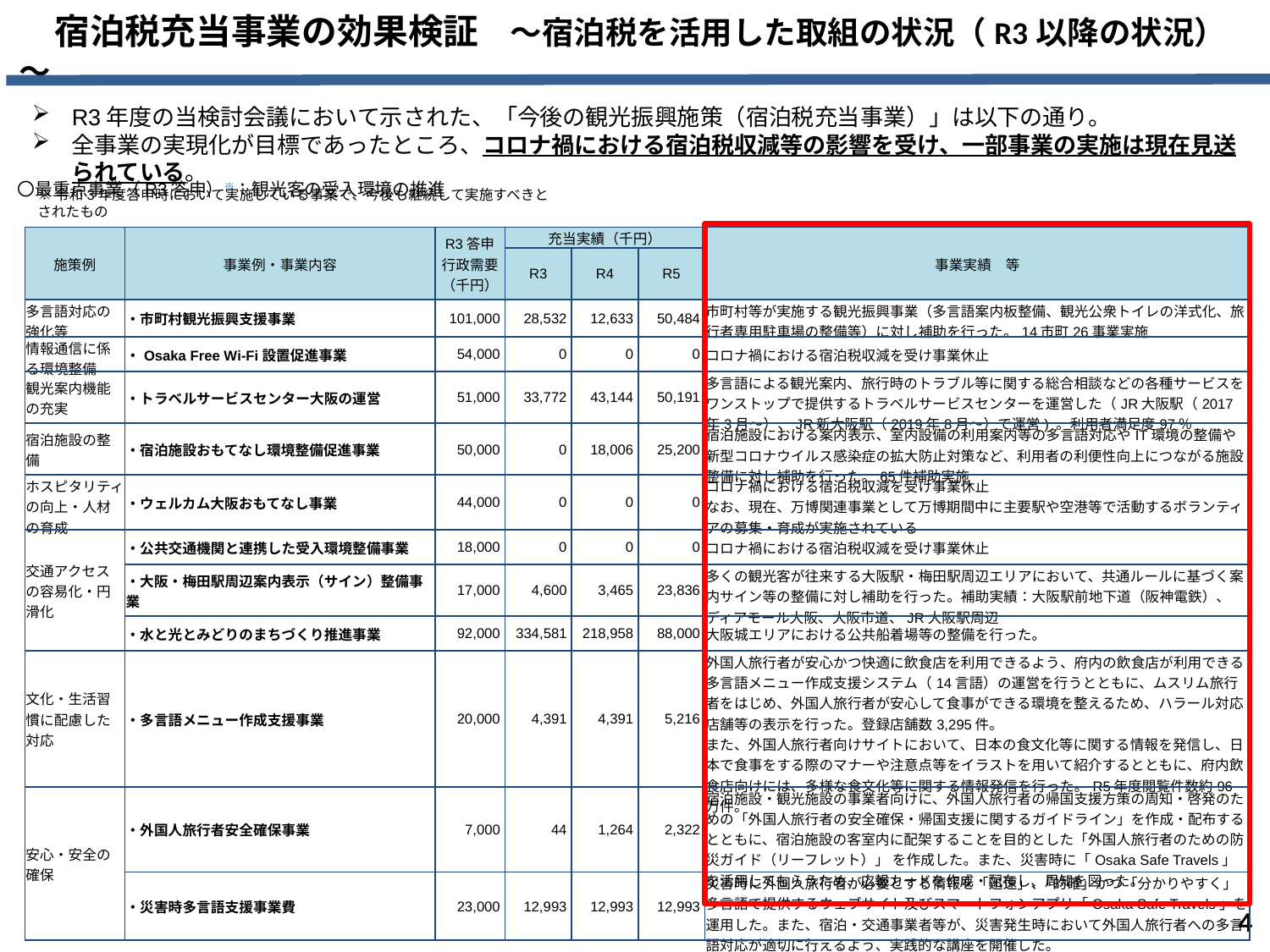

宿泊税充当事業の効果検証　～宿泊税を活用した取組の状況（R3以降の状況）～
R3年度の当検討会議において示された、「今後の観光振興施策（宿泊税充当事業）」は以下の通り。
全事業の実現化が目標であったところ、コロナ禍における宿泊税収減等の影響を受け、一部事業の実施は現在見送られている。
〇最重点事業（R3答申）※：観光客の受入環境の推進
※令和3年度答申時において実施している事業で、今後も継続して実施すべきとされたもの

| 施策例 | 事業例・事業内容 | R3答申 行政需要 （千円） | 充当実績（千円） |  |  | 事業実績　等 |
| --- | --- | --- | --- | --- | --- | --- |
|  |  |  | R3 | R4 | R5 |  |
| 多言語対応の強化等 | ・市町村観光振興支援事業 | 101,000 | 28,532 | 12,633 | 50,484 | 市町村等が実施する観光振興事業（多言語案内板整備、観光公衆トイレの洋式化、旅行者専用駐車場の整備等）に対し補助を行った。14市町26事業実施 |
| 情報通信に係る環境整備 | ・Osaka Free Wi-Fi設置促進事業 | 54,000 | 0 | 0 | 0 | コロナ禍における宿泊税収減を受け事業休止 |
| 観光案内機能の充実 | ・トラベルサービスセンター大阪の運営 | 51,000 | 33,772 | 43,144 | 50,191 | 多言語による観光案内、旅行時のトラブル等に関する総合相談などの各種サービスをワンストップで提供するトラベルサービスセンターを運営した（JR大阪駅（2017年3月～）、JR新大阪駅（2019年8月～）で運営) 。利用者満足度97％ |
| 宿泊施設の整備 | ・宿泊施設おもてなし環境整備促進事業 | 50,000 | 0 | 18,006 | 25,200 | 宿泊施設における案内表示、室内設備の利用案内等の多言語対応やIT環境の整備や新型コロナウイルス感染症の拡大防止対策など、利用者の利便性向上につながる施設整備に対し補助を行った。65件補助実施 |
| ホスピタリティの向上・人材の育成 | ・ウェルカム大阪おもてなし事業 | 44,000 | 0 | 0 | 0 | コロナ禍における宿泊税収減を受け事業休止 なお、現在、万博関連事業として万博期間中に主要駅や空港等で活動するボランティアの募集・育成が実施されている |
| 交通アクセスの容易化・円滑化 | ・公共交通機関と連携した受入環境整備事業 | 18,000 | 0 | 0 | 0 | コロナ禍における宿泊税収減を受け事業休止 |
|  | ・大阪・梅田駅周辺案内表示（サイン）整備事業 | 17,000 | 4,600 | 3,465 | 23,836 | 多くの観光客が往来する大阪駅・梅田駅周辺エリアにおいて、共通ルールに基づく案内サイン等の整備に対し補助を行った。補助実績：大阪駅前地下道（阪神電鉄）、ディアモール大阪、大阪市道、JR大阪駅周辺 |
|  | ・水と光とみどりのまちづくり推進事業 | 92,000 | 334,581 | 218,958 | 88,000 | 大阪城エリアにおける公共船着場等の整備を行った。 |
| 文化・生活習慣に配慮した対応 | ・多言語メニュー作成支援事業 | 20,000 | 4,391 | 4,391 | 5,216 | 外国人旅行者が安心かつ快適に飲食店を利用できるよう、府内の飲食店が利用できる多言語メニュー作成支援システム（14言語）の運営を行うとともに、ムスリム旅行者をはじめ、外国人旅行者が安心して食事ができる環境を整えるため、ハラール対応店舗等の表示を行った。登録店舗数3,295件。 また、外国人旅行者向けサイトにおいて、日本の食文化等に関する情報を発信し、日本で食事をする際のマナーや注意点等をイラストを用いて紹介するとともに、府内飲食店向けには、多様な食文化等に関する情報発信を行った。R5年度閲覧件数約96万件。 |
| 安心・安全の確保 | ・外国人旅行者安全確保事業 | 7,000 | 44 | 1,264 | 2,322 | 宿泊施設・観光施設の事業者向けに、外国人旅行者の帰国支援方策の周知・啓発のための「外国人旅行者の安全確保・帰国支援に関するガイドライン」を作成・配布するとともに、宿泊施設の客室内に配架することを目的とした「外国人旅行者のための防災ガイド（リーフレット）」 を作成した。また、災害時に「Osaka Safe Travels」を活用してもらうため、広報カードを作成・配布し、周知を図った。 |
|  | ・災害時多言語支援事業費 | 23,000 | 12,993 | 12,993 | 12,993 | 災害時に外国人旅行者が必要とする情報を「迅速」､「的確」かつ「分かりやすく」多言語で提供するウェブサイト及びスマートフォンアプリ「Osaka Safe Travels」を運用した。また、宿泊・交通事業者等が、災害発生時において外国人旅行者への多言語対応が適切に行えるよう、実践的な講座を開催した。 |
4